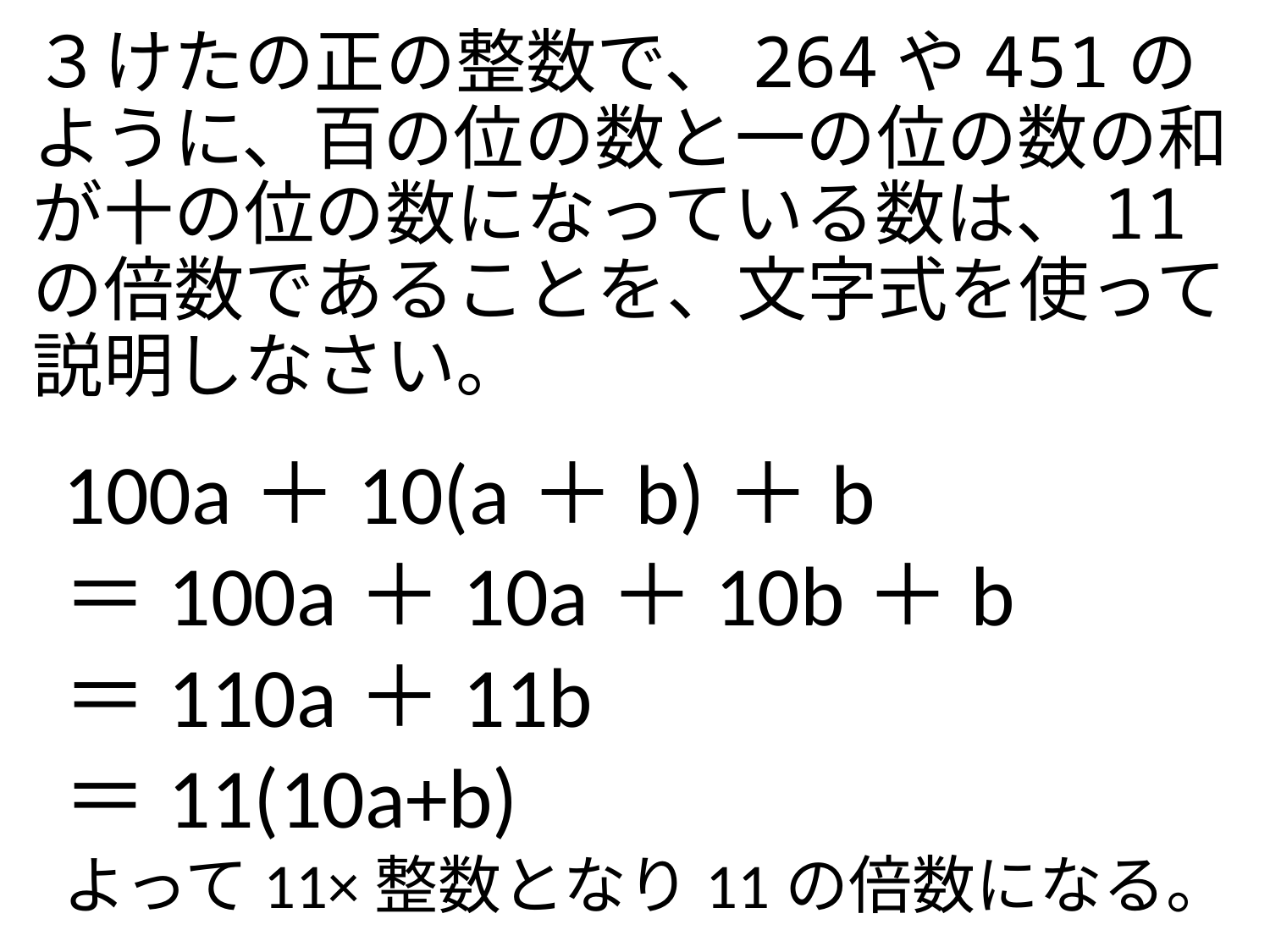

# ３けたの正の整数で、264や451のように、百の位の数と一の位の数の和が十の位の数になっている数は、11の倍数であることを、文字式を使って説明しなさい。
100a＋10(a＋b)＋b
＝100a＋10a＋10b＋b
＝110a＋11b
＝11(10a+b)
よって11×整数となり11の倍数になる。